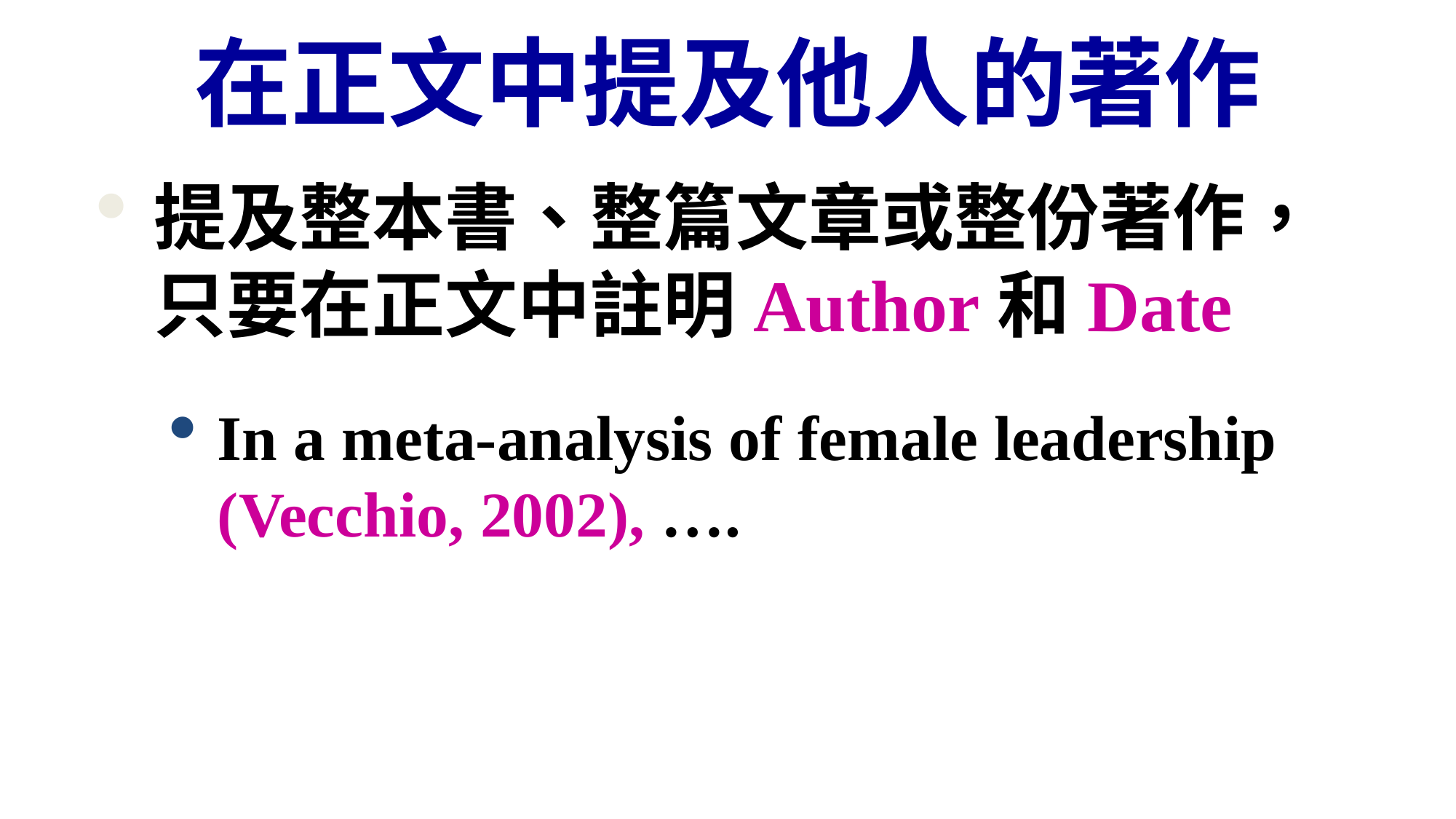

# 在正文中提及他人的著作
提及整本書、整篇文章或整份著作，只要在正文中註明Author和Date

In a meta-analysis of female leadership (Vecchio, 2002), ….